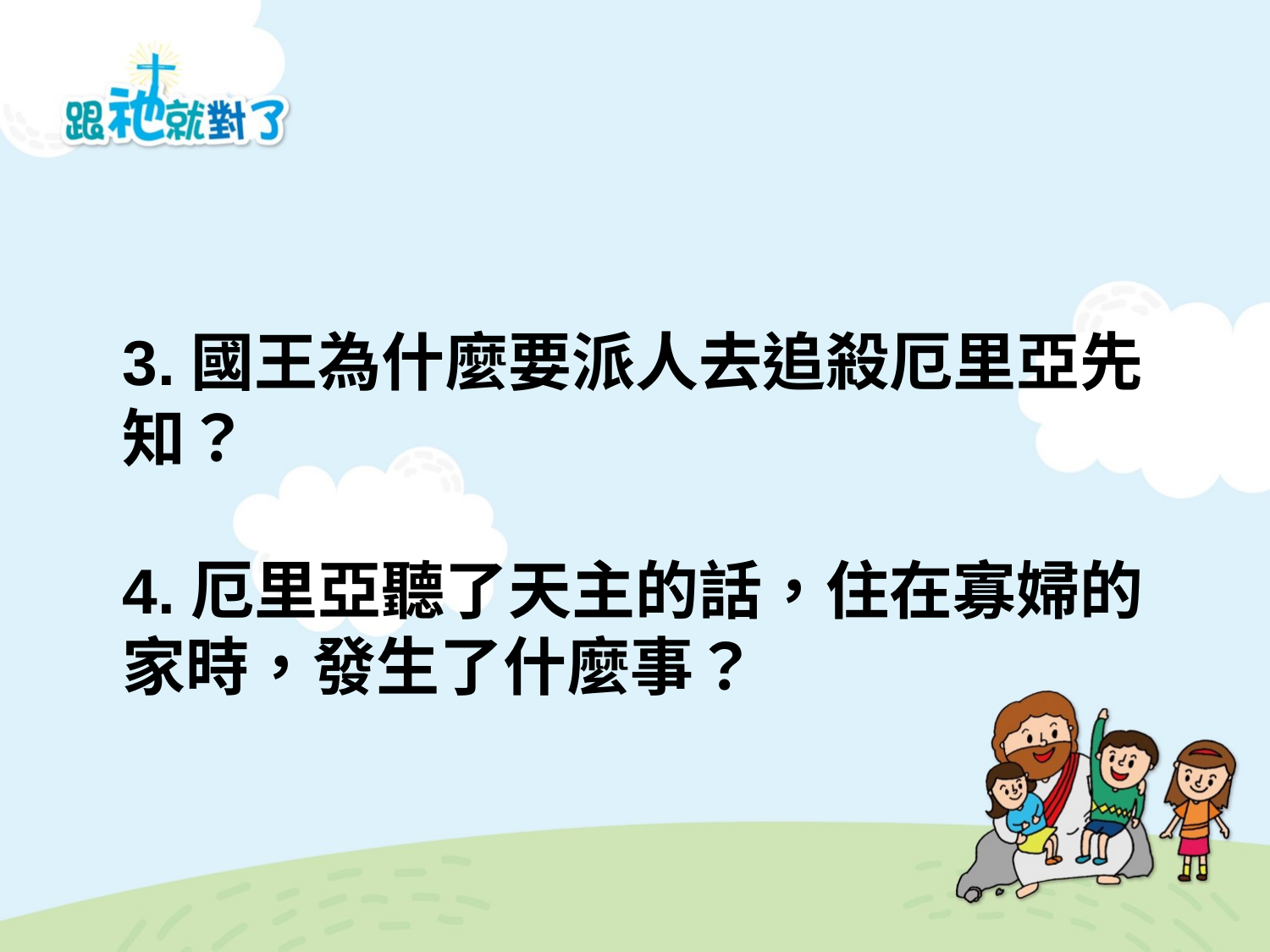

3.國王為什麼要派人去追殺厄里亞先知？

4.厄里亞聽了天主的話，住在寡婦的家時，發生了什麼事？